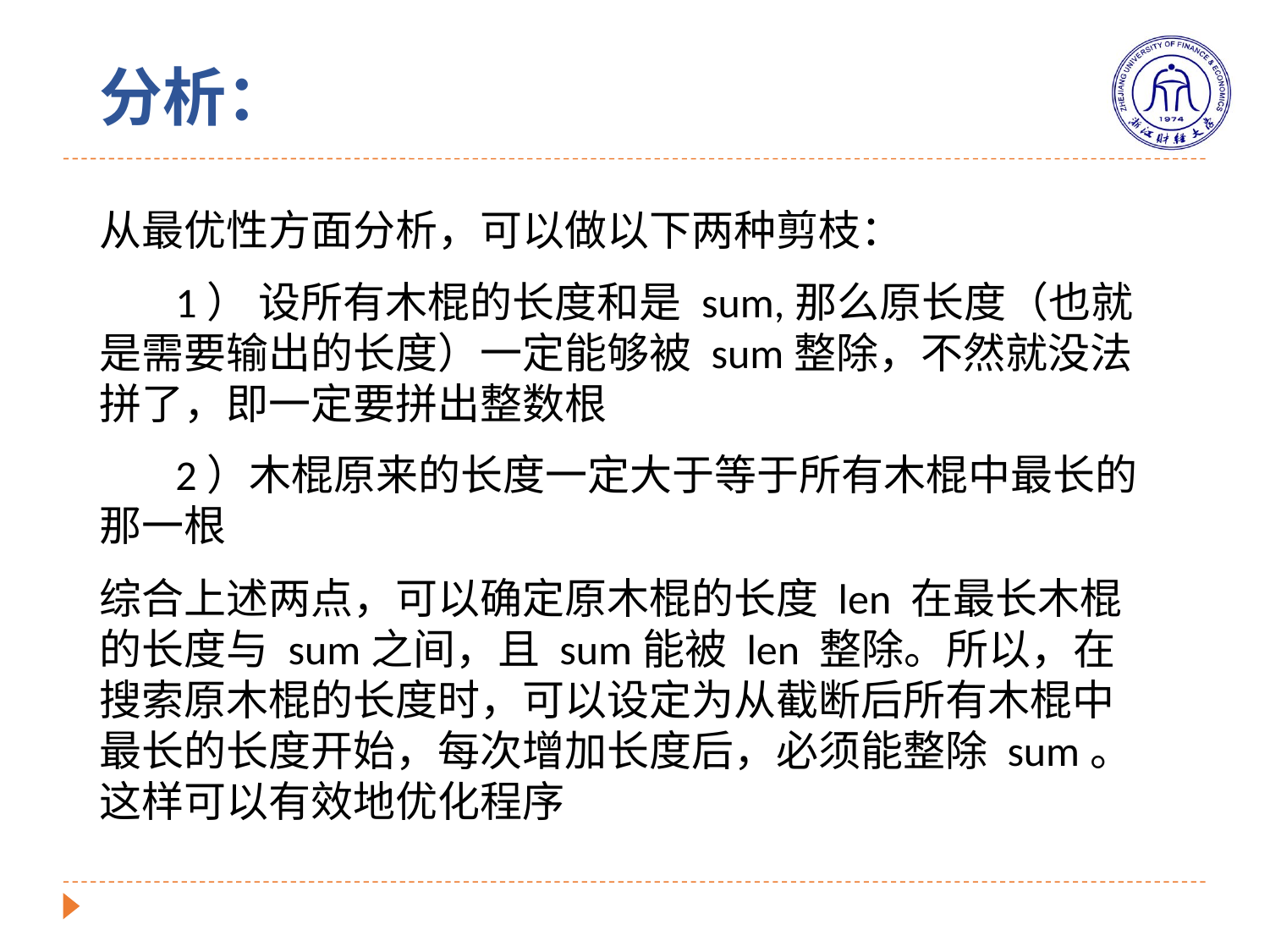

# 分析：
从最优性方面分析，可以做以下两种剪枝：
        1） 设所有木棍的长度和是 sum,那么原长度（也就是需要输出的长度）一定能够被 sum整除，不然就没法拼了，即一定要拼出整数根
        2）木棍原来的长度一定大于等于所有木棍中最长的那一根
综合上述两点，可以确定原木棍的长度 len 在最长木棍的长度与 sum之间，且 sum能被 len 整除。所以，在搜索原木棍的长度时，可以设定为从截断后所有木棍中最长的长度开始，每次增加长度后，必须能整除 sum。这样可以有效地优化程序
35